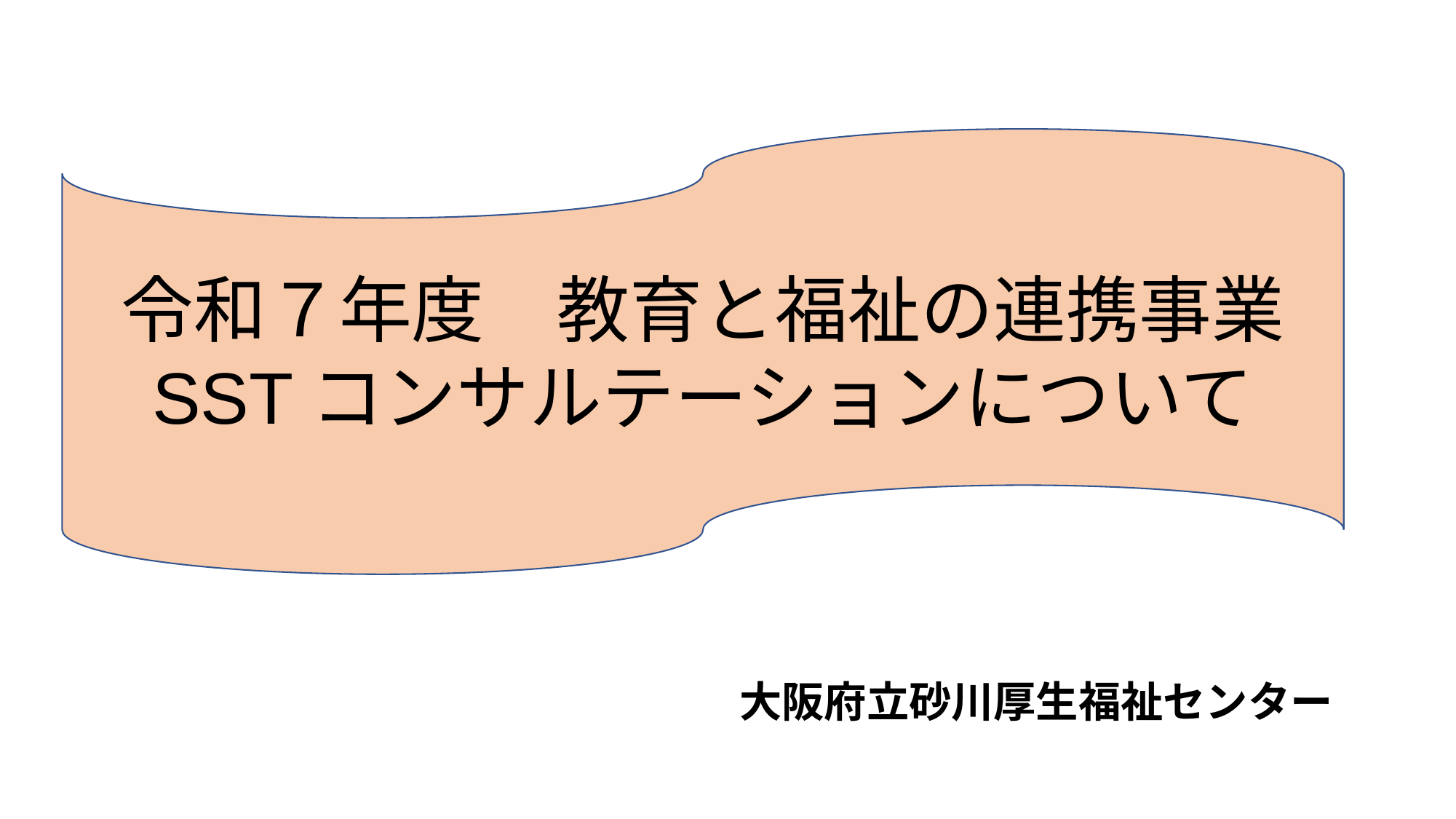

令和７年度　教育と福祉の連携事業
SSTコンサルテーションについて
# 大阪府立砂川厚生福祉センター